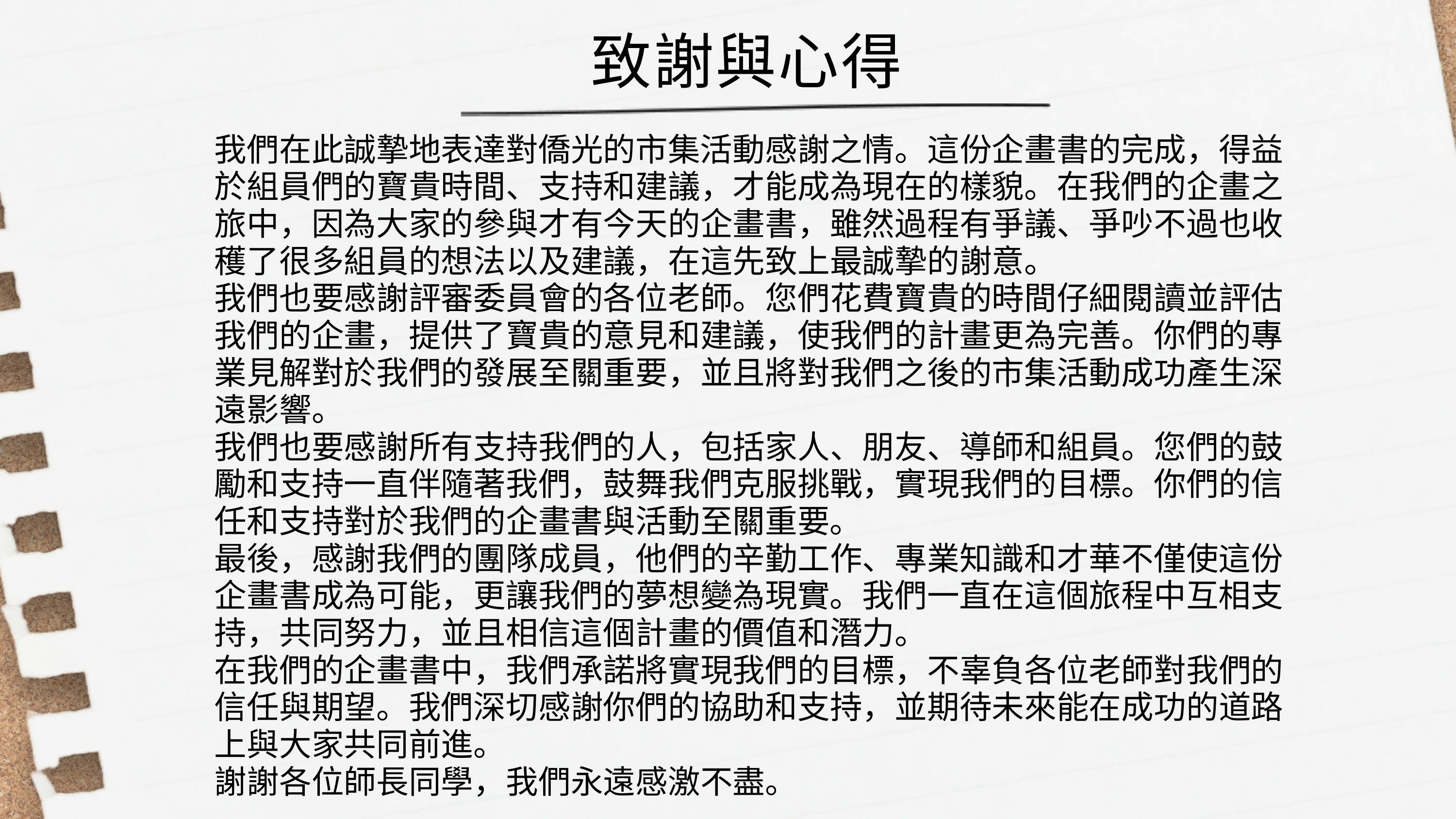

致謝與心得

我們在此誠摯地表達對僑光的市集活動感謝之情。這份企畫書的完成，得益於組員們的寶貴時間、支持和建議，才能成為現在的樣貌。在我們的企畫之旅中，因為大家的參與才有今天的企畫書，雖然過程有爭議、爭吵不過也收穫了很多組員的想法以及建議，在這先致上最誠摯的謝意。
我們也要感謝評審委員會的各位老師。您們花費寶貴的時間仔細閱讀並評估我們的企畫，提供了寶貴的意見和建議，使我們的計畫更為完善。你們的專業見解對於我們的發展至關重要，並且將對我們之後的市集活動成功產生深遠影響。
我們也要感謝所有支持我們的人，包括家人、朋友、導師和組員。您們的鼓勵和支持一直伴隨著我們，鼓舞我們克服挑戰，實現我們的目標。你們的信任和支持對於我們的企畫書與活動至關重要。
最後，感謝我們的團隊成員，他們的辛勤工作、專業知識和才華不僅使這份企畫書成為可能，更讓我們的夢想變為現實。我們一直在這個旅程中互相支持，共同努力，並且相信這個計畫的價值和潛力。
在我們的企畫書中，我們承諾將實現我們的目標，不辜負各位老師對我們的信任與期望。我們深切感謝你們的協助和支持，並期待未來能在成功的道路上與大家共同前進。
謝謝各位師長同學，我們永遠感激不盡。